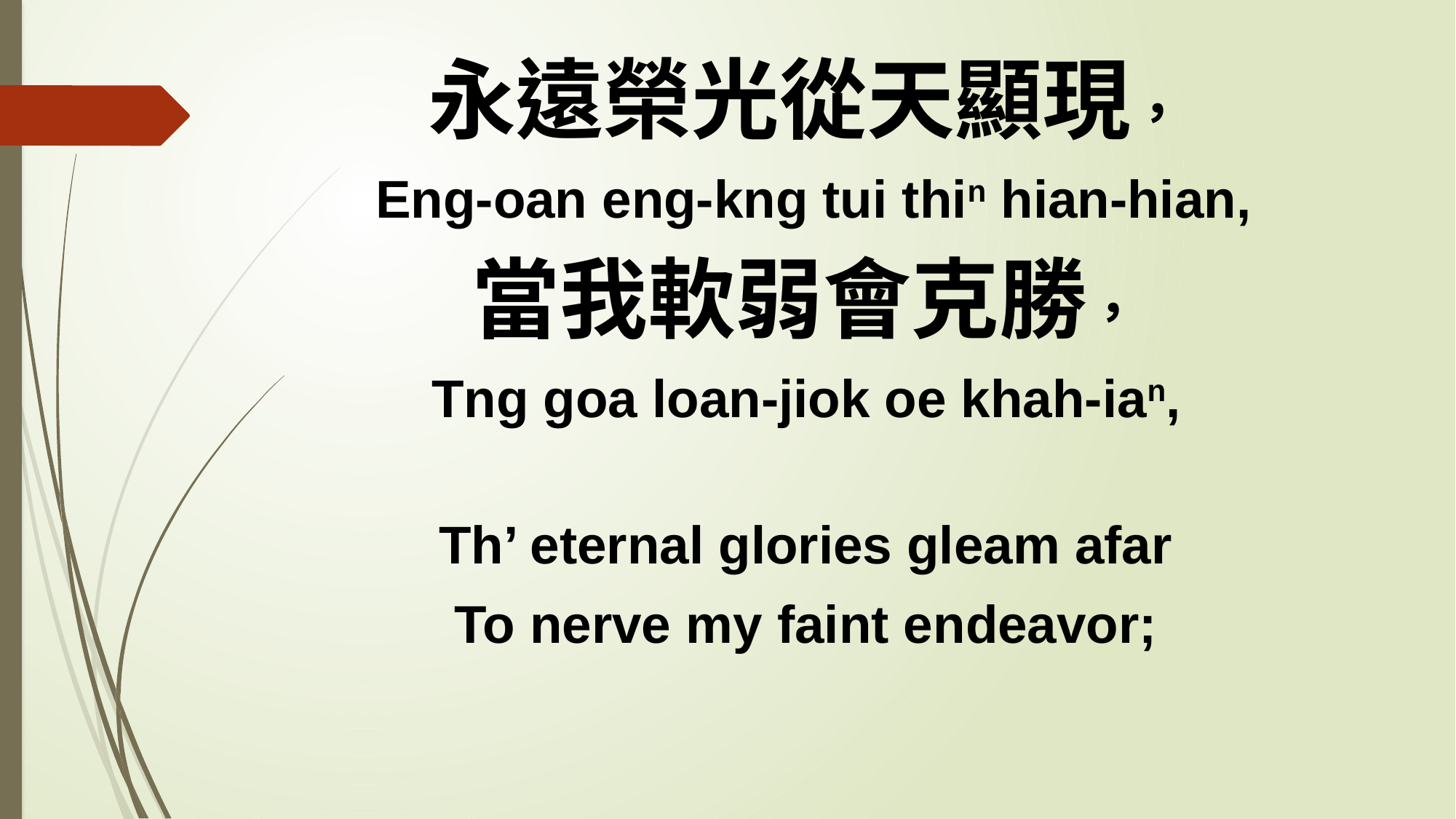

永遠榮光從天顯現，
 Eng-oan eng-kng tui thin hian-hian,
當我軟弱會克勝，
Tng goa loan-jiok oe khah-ian,

Th’ eternal glories gleam afar
To nerve my faint endeavor;